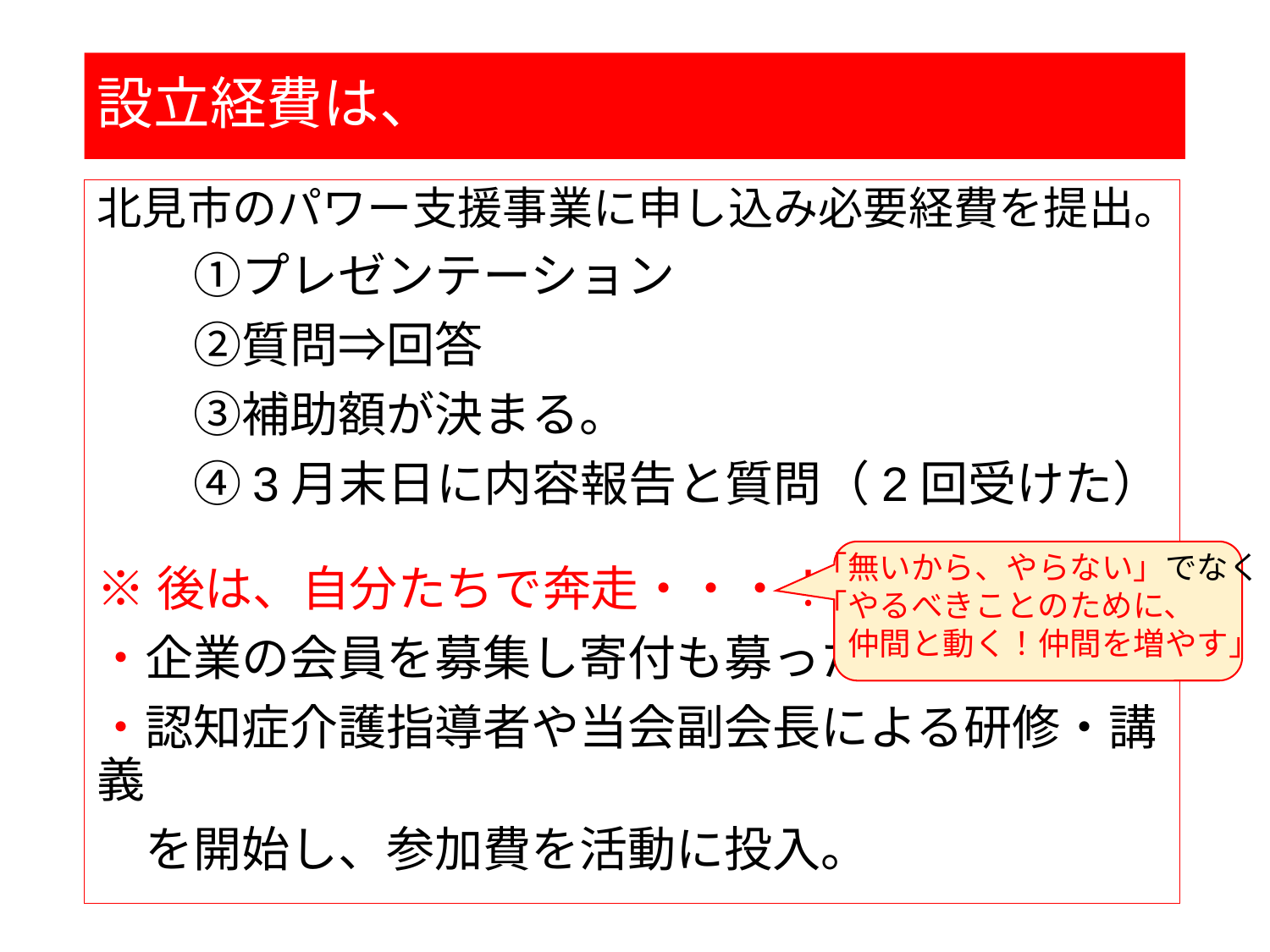

# 設立経費は、
北見市のパワー支援事業に申し込み必要経費を提出。
　　①プレゼンテーション
　　②質問⇒回答
　　③補助額が決まる。
　　④3月末日に内容報告と質問（2回受けた）

※後は、自分たちで奔走・・・！
・企業の会員を募集し寄付も募った。
・認知症介護指導者や当会副会長による研修・講義
　を開始し、参加費を活動に投入。

「無いから、やらない」でなく
「やるべきことのために、
　仲間と動く！仲間を増やす」